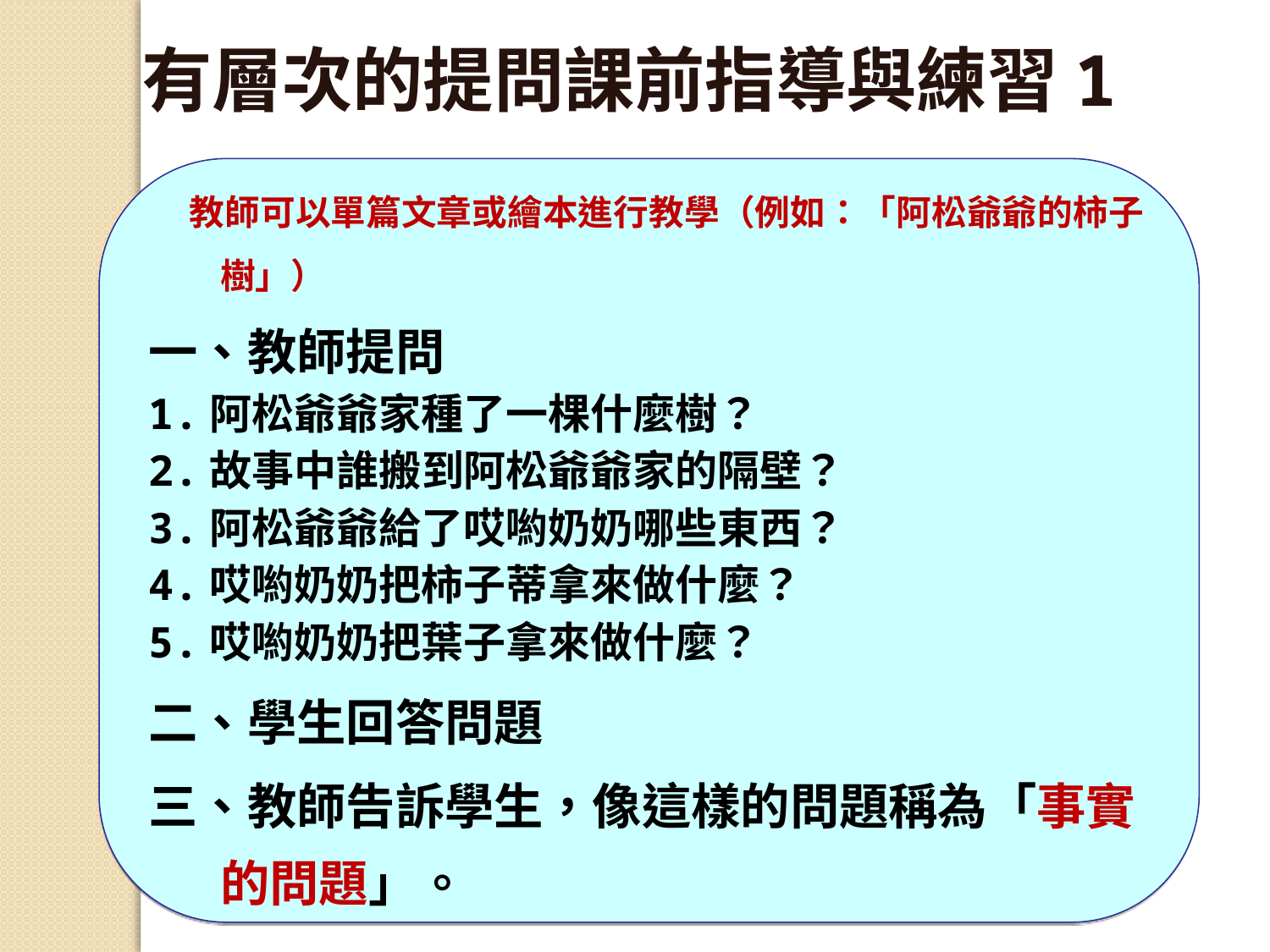

有層次的提問課前指導與練習1
    教師可以單篇文章或繪本進行教學（例如：「阿松爺爺的柿子樹」）
一、教師提問
1.阿松爺爺家種了一棵什麼樹？
2.故事中誰搬到阿松爺爺家的隔壁？
3.阿松爺爺給了哎喲奶奶哪些東西？
4.哎喲奶奶把柿子蒂拿來做什麼？
5.哎喲奶奶把葉子拿來做什麼？
二、學生回答問題
三、教師告訴學生，像這樣的問題稱為「事實的問題」。